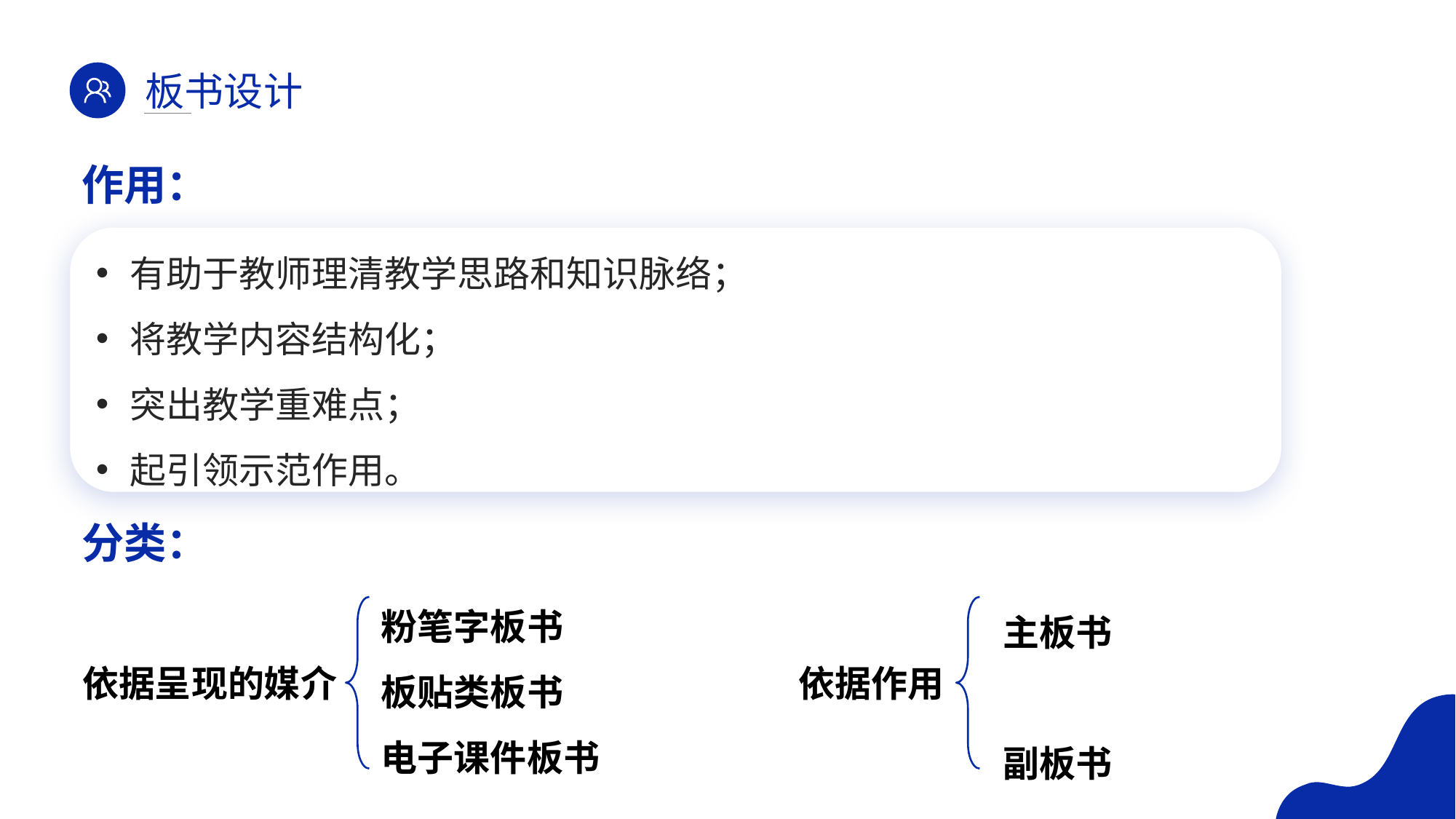

板书设计
作用：
有助于教师理清教学思路和知识脉络；
将教学内容结构化；
突出教学重难点；
起引领示范作用。
分类：
主板书
副板书
粉笔字板书
板贴类板书
电子课件板书

依据呈现的媒介
依据作用